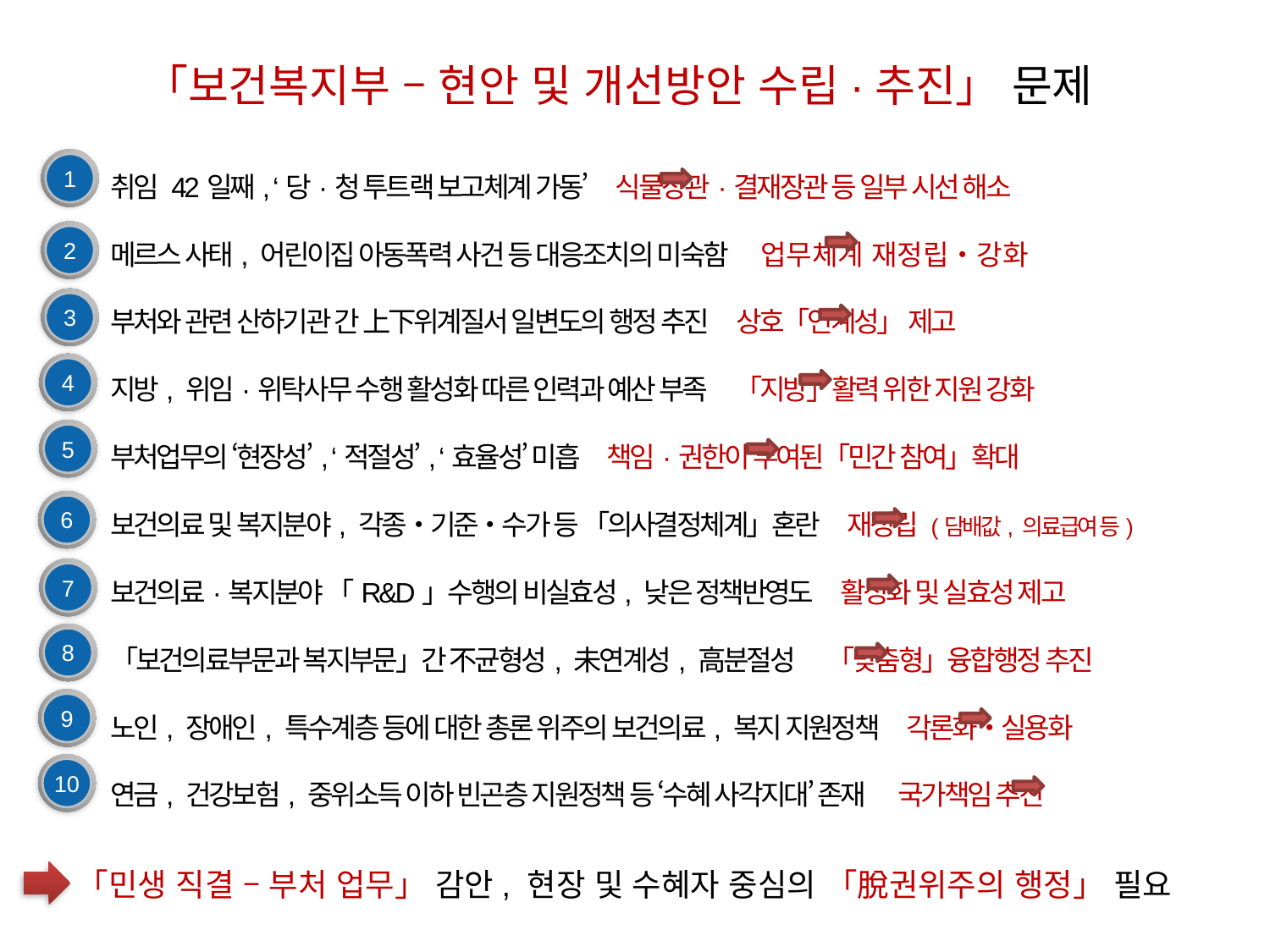

「보건복지부 – 현안 및 개선방안 수립·추진」 문제
취임 42일째, ‘당·청 투트랙 보고체계 가동’     식물장관·결재장관 등 일부 시선 해소
메르스 사태, 어린이집 아동폭력 사건 등 대응조치의 미숙함      업무체계 재정립‧강화
부처와 관련 산하기관 간 上下위계질서 일변도의 행정 추진     상호「연계성」 제고
지방, 위임·위탁사무 수행 활성화 따른 인력과 예산 부족     「지방」활력 위한 지원 강화
부처업무의 ‘현장성’, ‘적절성’, ‘효율성’ 미흡     책임·권한이 부여된「민간 참여」확대
보건의료 및 복지분야, 각종‧기준‧수가 등 「의사결정체계」혼란     재정립 (담배값, 의료급여 등)
보건의료·복지분야 「R&D」수행의 비실효성, 낮은 정책반영도     활성화 및 실효성 제고
「보건의료부문과 복지부문」간 不균형성, 未연계성, 高분절성      「맞춤형」융합행정 추진
노인, 장애인, 특수계층 등에 대한 총론 위주의 보건의료, 복지 지원정책     각론화‧실용화
연금, 건강보험, 중위소득 이하 빈곤층 지원정책 등 ‘수혜 사각지대’ 존재      국가책임 추진

1

2

3

4

5

6

7

8

9

10

「민생 직결 – 부처 업무」 감안, 현장 및 수혜자 중심의 「脫권위주의 행정」 필요